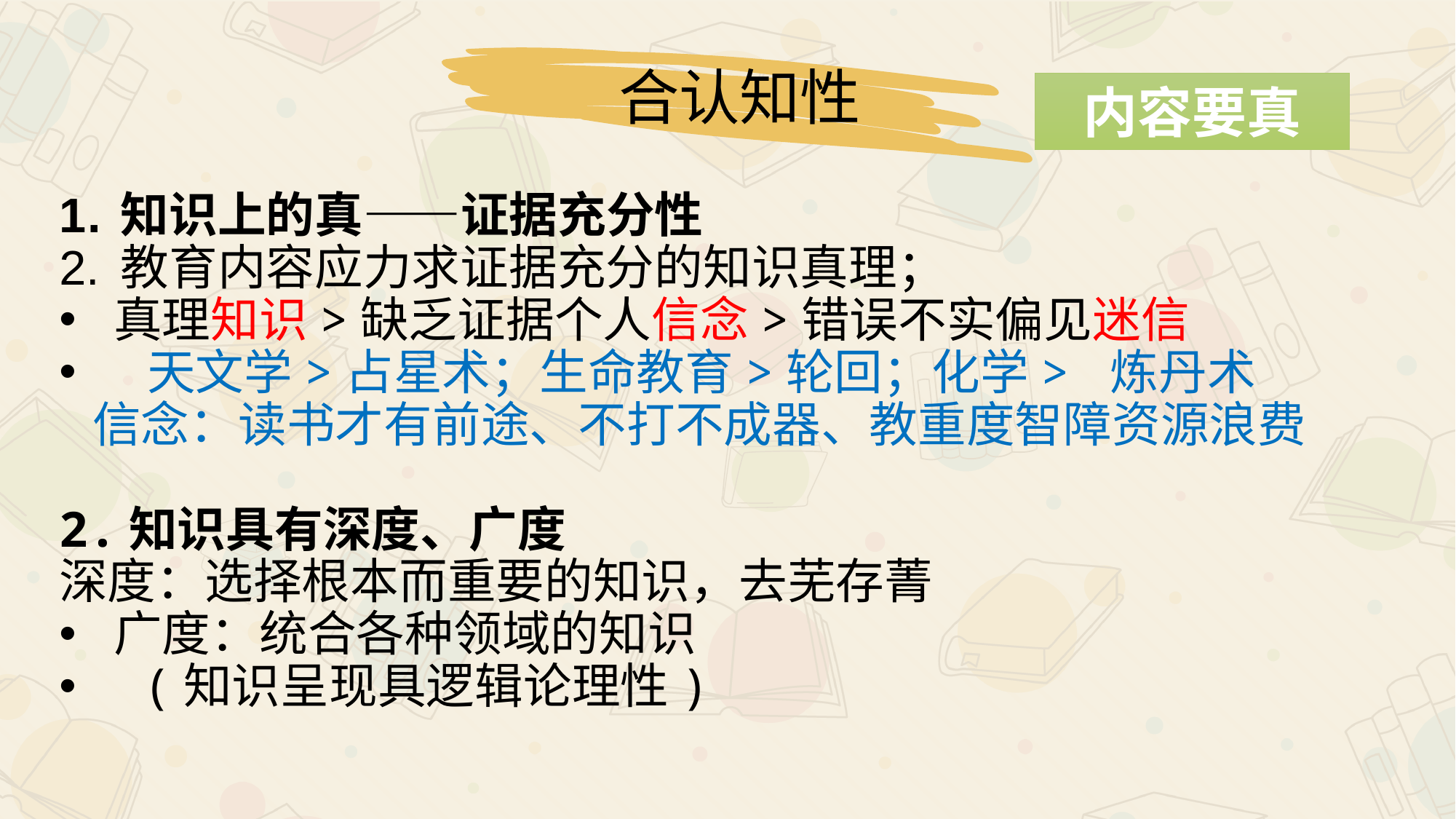

合认知性
内容要真
知识上的真——证据充分性
教育内容应力求证据充分的知识真理；
真理知识>缺乏证据个人信念>错误不实偏见迷信
  天文学>占星术；生命教育>轮回；化学> 炼丹术
  信念：读书才有前途、不打不成器、教重度智障资源浪费

2.知识具有深度、广度
深度：选择根本而重要的知识，去芜存菁
广度：统合各种领域的知识
 (知识呈现具逻辑论理性)